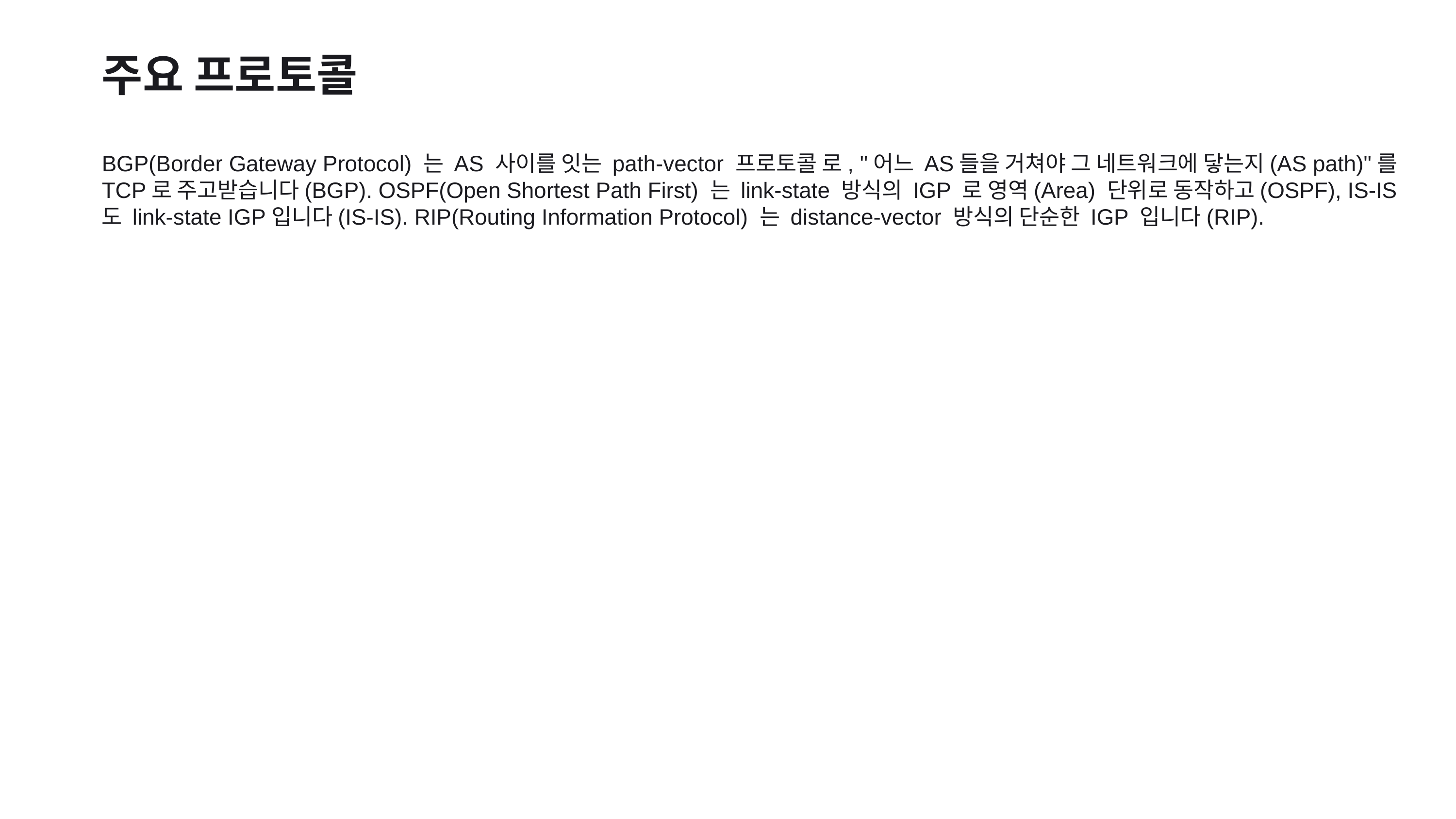

주요 프로토콜
BGP(Border Gateway Protocol) 는 AS 사이를 잇는 path-vector 프로토콜 로, "어느 AS들을 거쳐야 그 네트워크에 닿는지(AS path)"를 TCP로 주고받습니다(BGP). OSPF(Open Shortest Path First) 는 link-state 방식의 IGP 로 영역(Area) 단위로 동작하고(OSPF), IS-IS 도 link-state IGP입니다(IS-IS). RIP(Routing Information Protocol) 는 distance-vector 방식의 단순한 IGP 입니다(RIP).